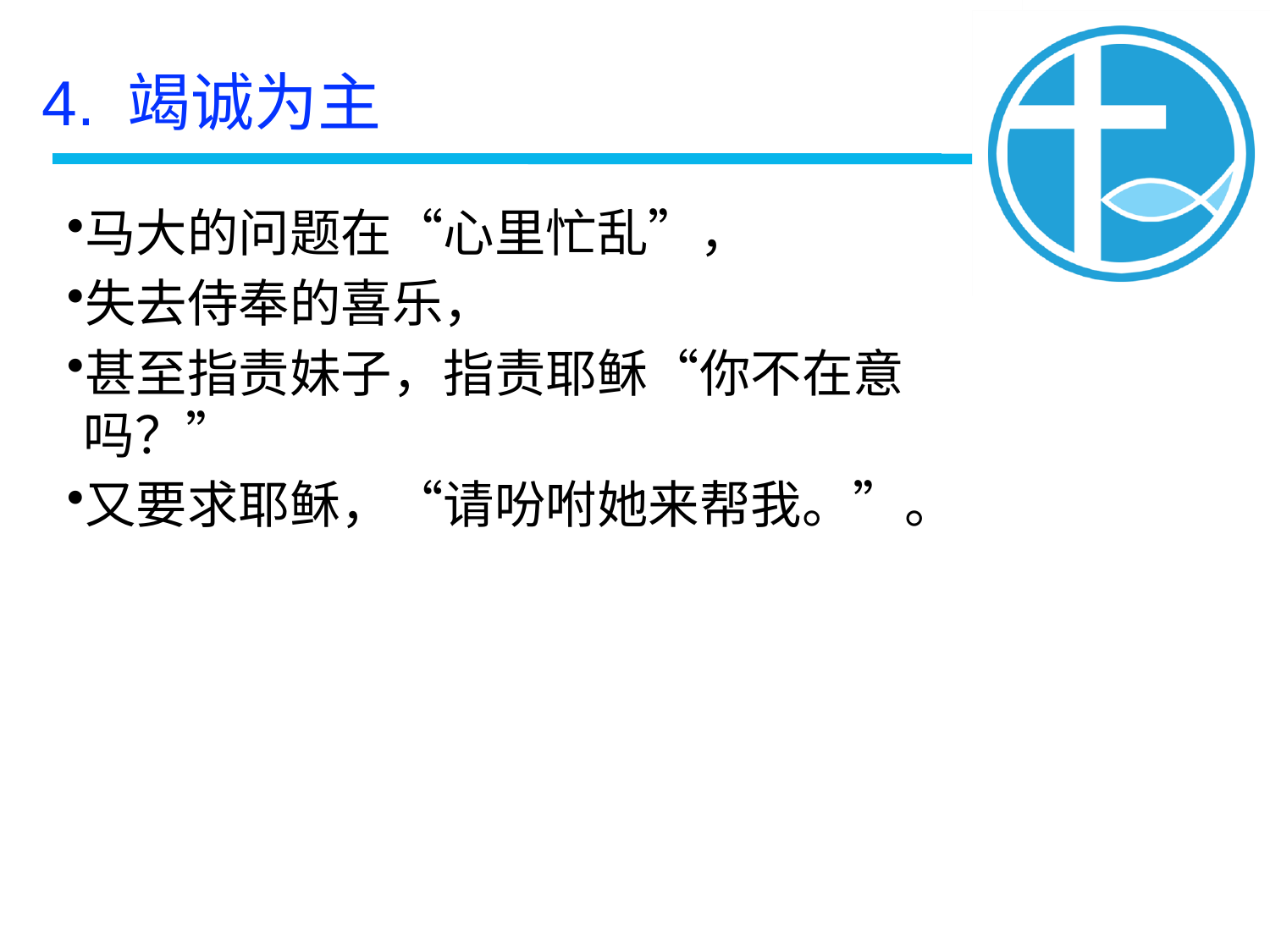

4. 竭诚为主
马大的问题在“心里忙乱”，
失去侍奉的喜乐，
甚至指责妹子，指责耶稣“你不在意吗？”
又要求耶稣，“请吩咐她来帮我。”。